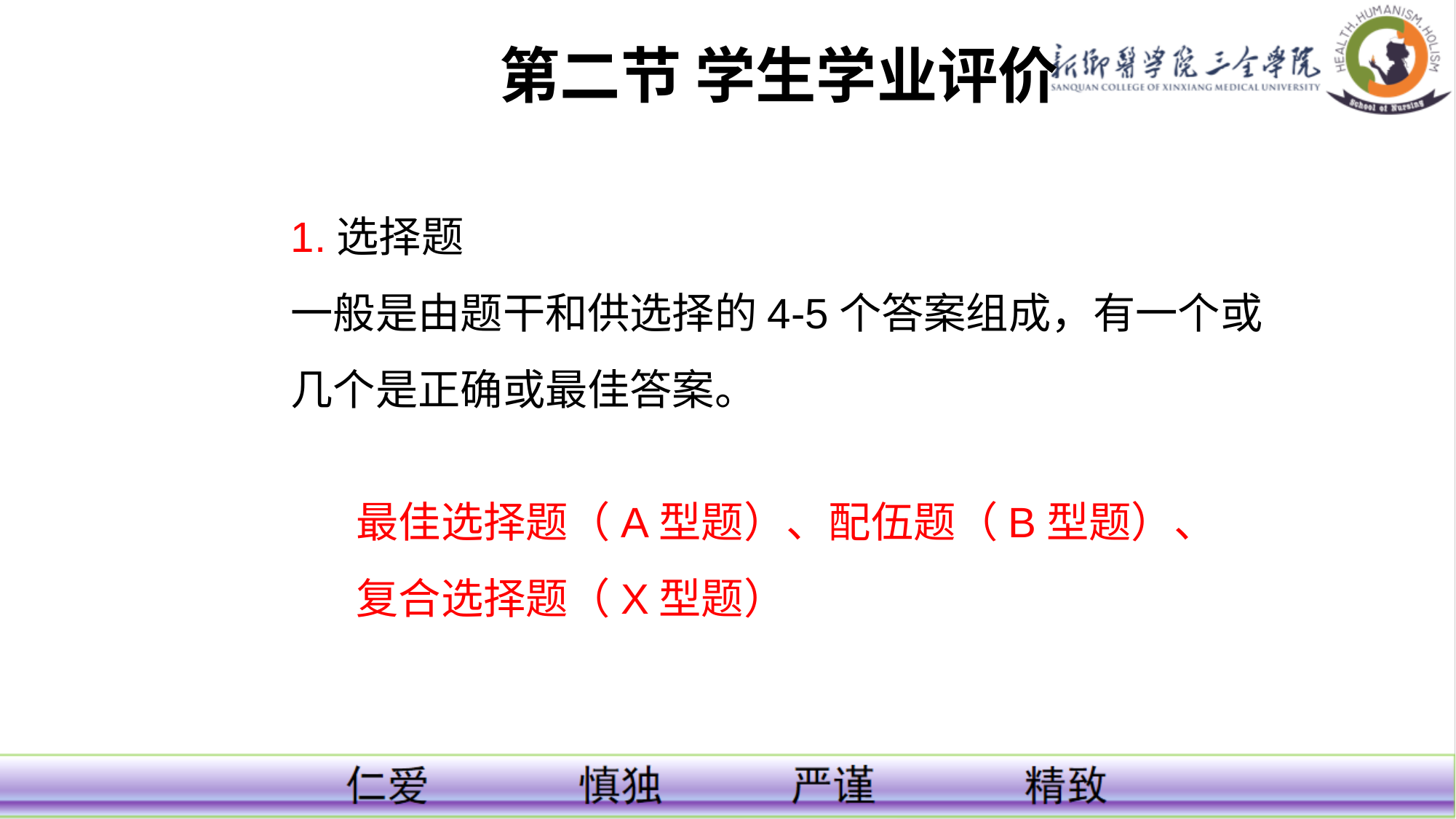

# 第二节 学生学业评价
1.选择题
一般是由题干和供选择的4-5个答案组成，有一个或几个是正确或最佳答案。
最佳选择题（A型题）、配伍题（B型题）、复合选择题（X型题）